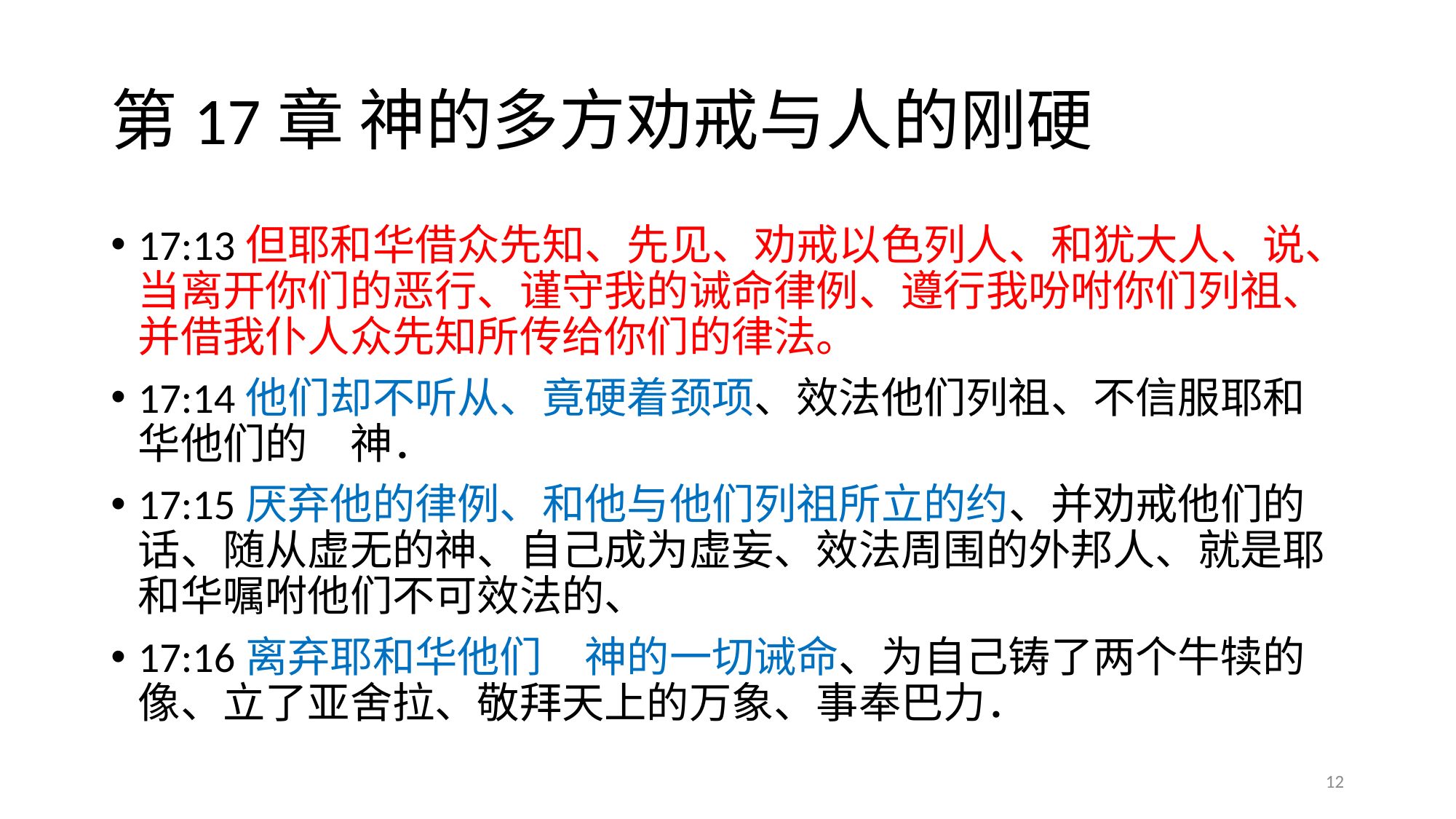

# 第17章 神的多方劝戒与人的刚硬
17:13但耶和华借众先知、先见、劝戒以色列人、和犹大人、说、当离开你们的恶行、谨守我的诫命律例、遵行我吩咐你们列祖、并借我仆人众先知所传给你们的律法。
17:14他们却不听从、竟硬着颈项、效法他们列祖、不信服耶和华他们的　神．
17:15厌弃他的律例、和他与他们列祖所立的约、并劝戒他们的话、随从虚无的神、自己成为虚妄、效法周围的外邦人、就是耶和华嘱咐他们不可效法的、
17:16离弃耶和华他们　神的一切诫命、为自己铸了两个牛犊的像、立了亚舍拉、敬拜天上的万象、事奉巴力．
12